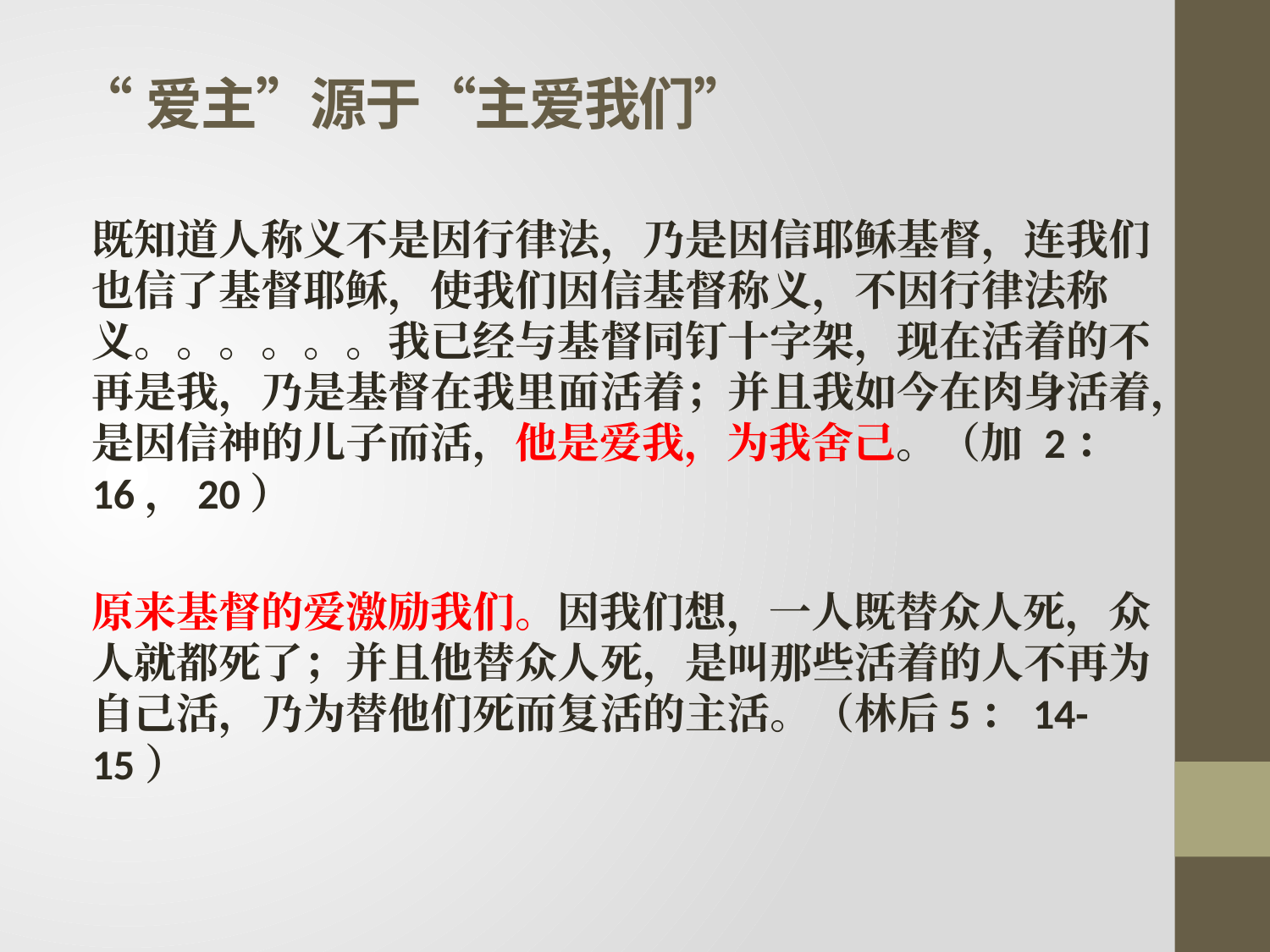

# “爱主”源于“主爱我们”
既知道人称义不是因行律法，乃是因信耶稣基督，连我们也信了基督耶稣，使我们因信基督称义，不因行律法称义。。。。。。我已经与基督同钉十字架，现在活着的不再是我，乃是基督在我里面活着；并且我如今在肉身活着，是因信神的儿子而活，他是爱我，为我舍己。（加 2：16，20）

原来基督的爱激励我们。因我们想，一人既替众人死，众人就都死了；并且他替众人死，是叫那些活着的人不再为自己活，乃为替他们死而复活的主活。（林后5：14-15）